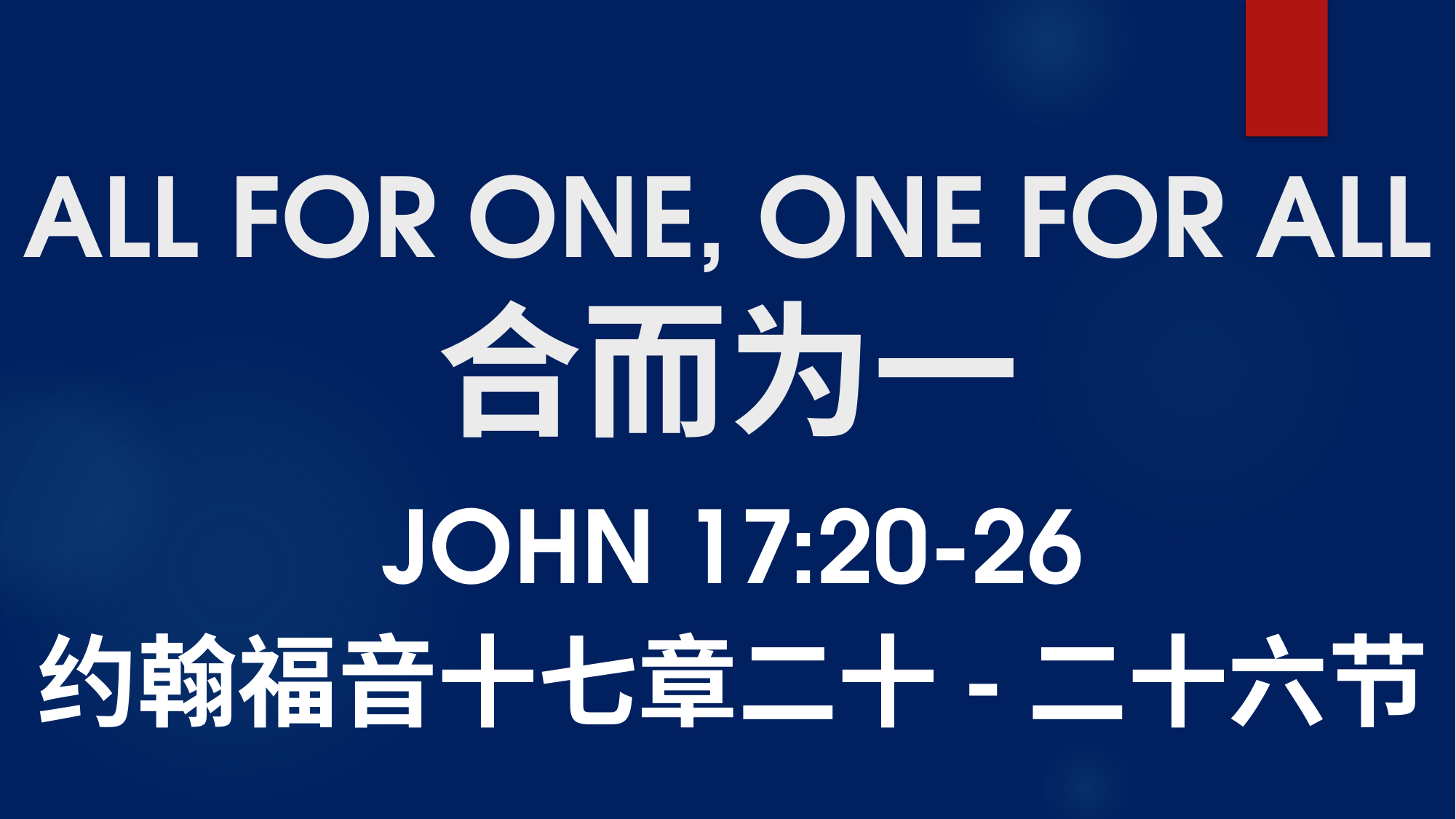

# ALL FOR ONE, ONE FOR ALL 合而为一
JOHN 17:20-26
约翰福音十七章二十-二十六节